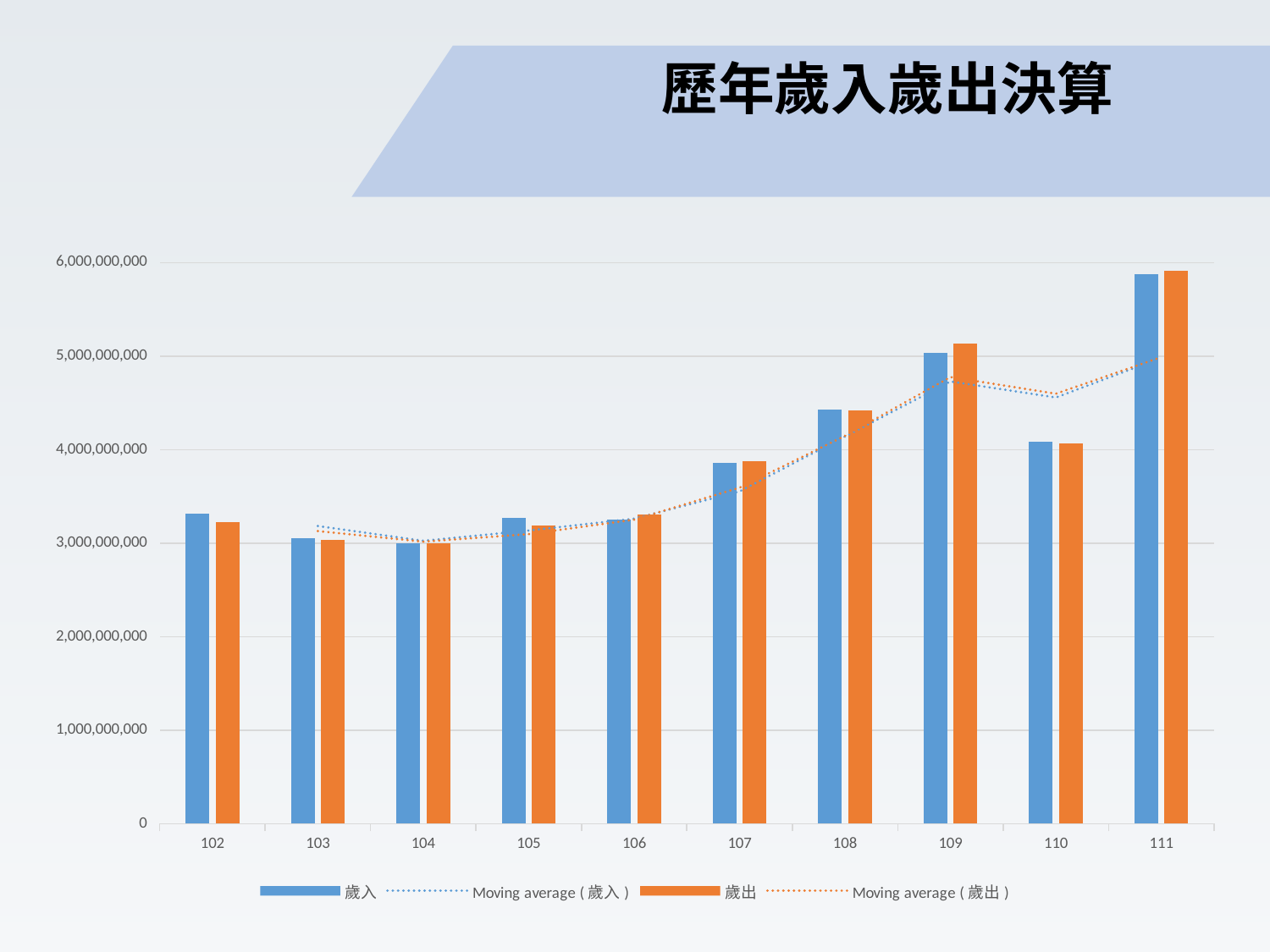

歷年歲入歲出決算

### Chart

| Category | 歲入 | 歲出 |
|---|---|---|
| 102 | 3313865926.0 | 3227375922.0 |
| 103 | 3053480912.0 | 3031452741.0 |
| 104 | 2997352755.0 | 3000845364.0 |
| 105 | 3273979097.0 | 3192717999.0 |
| 106 | 3250388140.0 | 3310470786.0 |
| 107 | 3857626684.0 | 3876776771.0 |
| 108 | 4424159129.0 | 4418765507.0 |
| 109 | 5034603288.0 | 5134524838.0 |
| 110 | 4081752427.0 | 4062804378.0 |
| 111 | 5881270189.0 | 5917075156.0 |